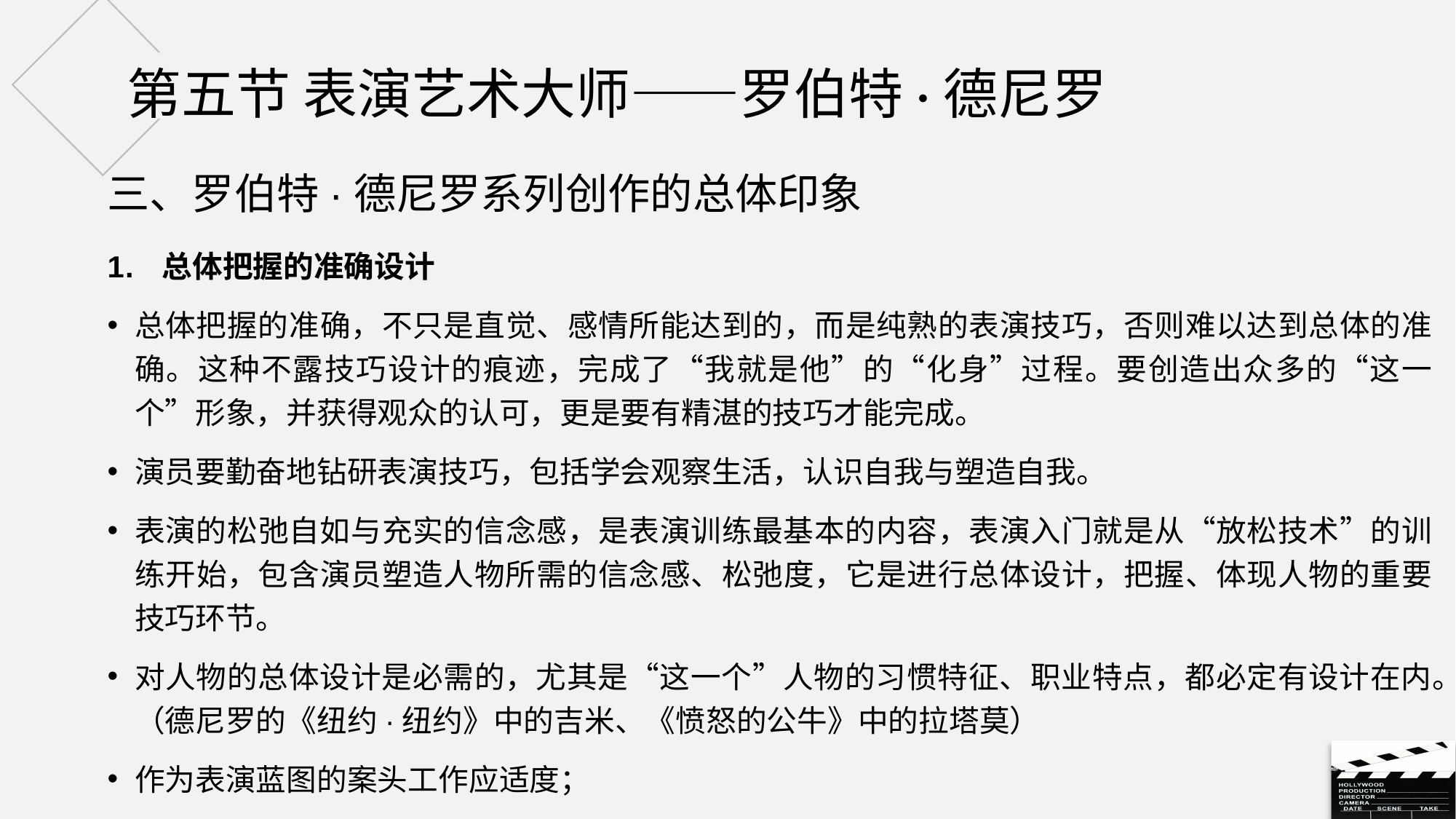

# 第五节 表演艺术大师——罗伯特·德尼罗
三、罗伯特·德尼罗系列创作的总体印象
总体把握的准确设计
总体把握的准确，不只是直觉、感情所能达到的，而是纯熟的表演技巧，否则难以达到总体的准确。这种不露技巧设计的痕迹，完成了“我就是他”的“化身”过程。要创造出众多的“这一个”形象，并获得观众的认可，更是要有精湛的技巧才能完成。
演员要勤奋地钻研表演技巧，包括学会观察生活，认识自我与塑造自我。
表演的松弛自如与充实的信念感，是表演训练最基本的内容，表演入门就是从“放松技术”的训练开始，包含演员塑造人物所需的信念感、松弛度，它是进行总体设计，把握、体现人物的重要技巧环节。
对人物的总体设计是必需的，尤其是“这一个”人物的习惯特征、职业特点，都必定有设计在内。（德尼罗的《纽约·纽约》中的吉米、《愤怒的公牛》中的拉塔莫）
作为表演蓝图的案头工作应适度；